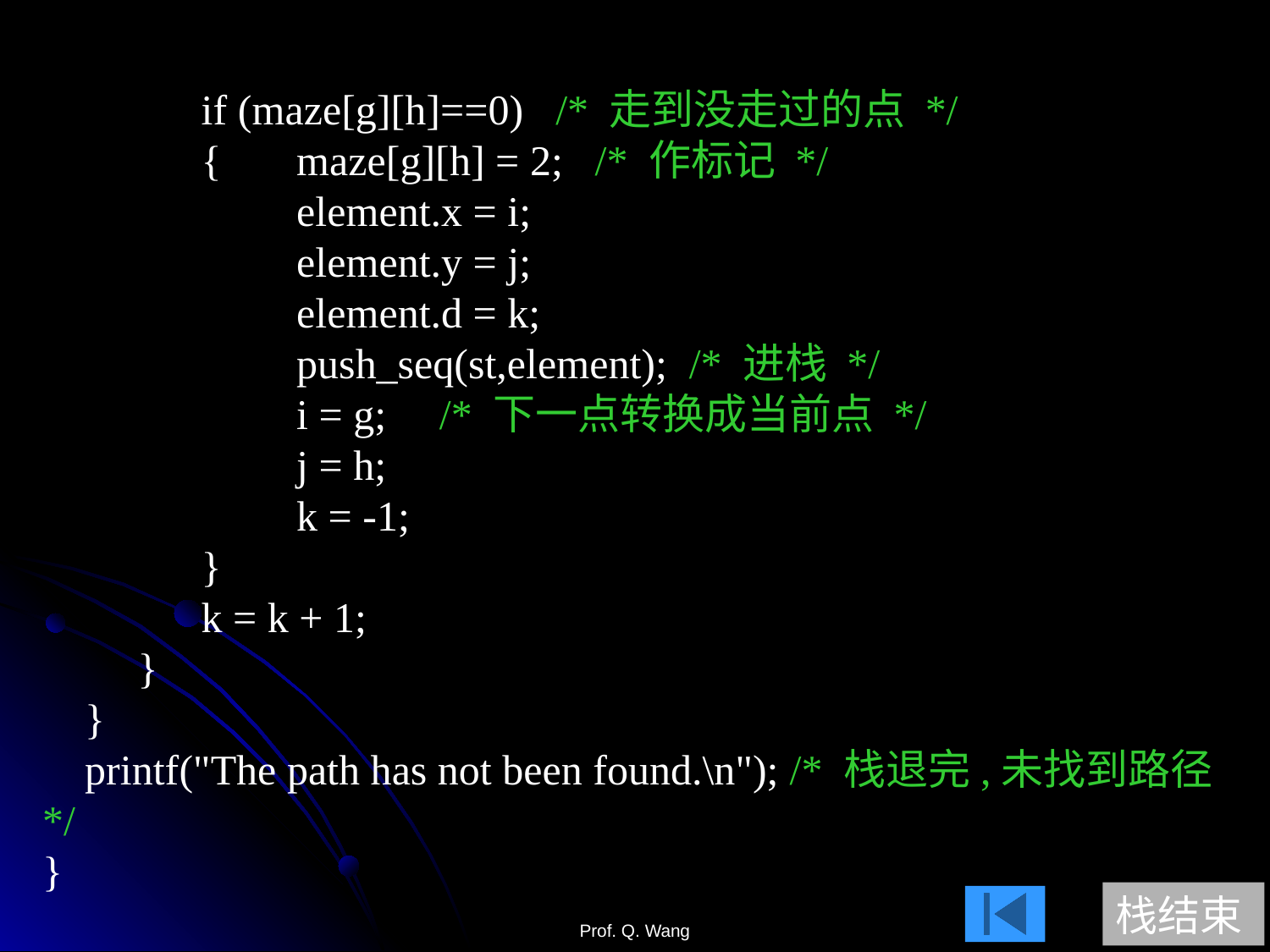

if (maze[g][h]==0)   /* 走到没走过的点 */
	   {  	maze[g][h] = 2;   /* 作标记 */
	      	element.x = i;
		element.y = j;
          		element.d = k;
          		push_seq(st,element);  /* 进栈 */
		i = g;     /* 下一点转换成当前点 */
		j = h;
		k = -1;
	   }
	   k = k + 1;
         }
    }
    printf("The path has not been found.\n"); /* 栈退完,未找到路径 */
}
栈结束

Prof. Q. Wang